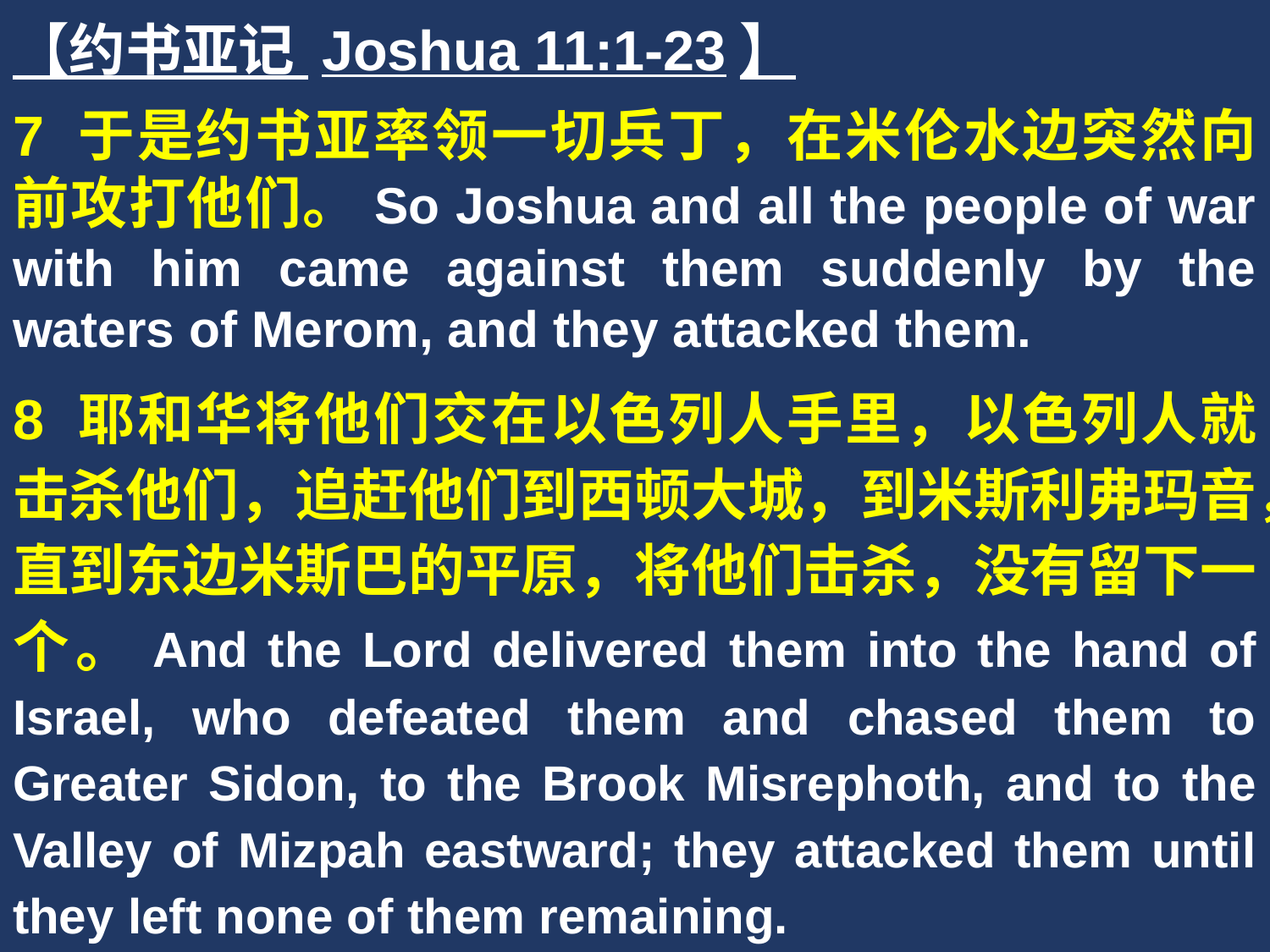

【约书亚记 Joshua 11:1-23】
7 于是约书亚率领一切兵丁，在米伦水边突然向前攻打他们。So Joshua and all the people of war with him came against them suddenly by the waters of Merom, and they attacked them.
8 耶和华将他们交在以色列人手里，以色列人就击杀他们，追赶他们到西顿大城，到米斯利弗玛音，直到东边米斯巴的平原，将他们击杀，没有留下一个。And the Lord delivered them into the hand of Israel, who defeated them and chased them to Greater Sidon, to the Brook Misrephoth, and to the Valley of Mizpah eastward; they attacked them until they left none of them remaining.